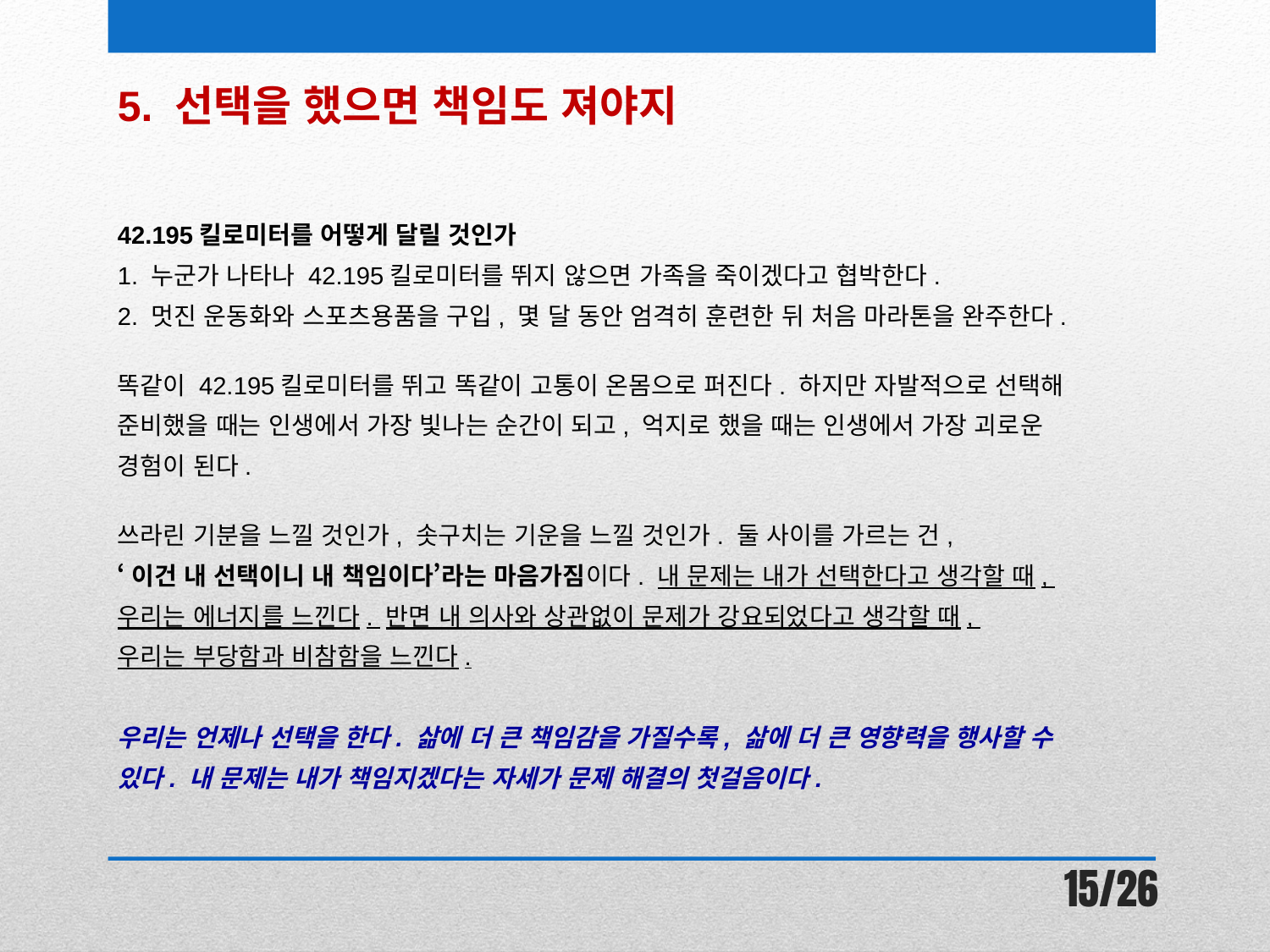

5. 선택을 했으면 책임도 져야지
42.195킬로미터를 어떻게 달릴 것인가
1. 누군가 나타나 42.195킬로미터를 뛰지 않으면 가족을 죽이겠다고 협박한다.
2. 멋진 운동화와 스포츠용품을 구입, 몇 달 동안 엄격히 훈련한 뒤 처음 마라톤을 완주한다.

똑같이 42.195킬로미터를 뛰고 똑같이 고통이 온몸으로 퍼진다. 하지만 자발적으로 선택해
준비했을 때는 인생에서 가장 빛나는 순간이 되고, 억지로 했을 때는 인생에서 가장 괴로운
경험이 된다.

쓰라린 기분을 느낄 것인가, 솟구치는 기운을 느낄 것인가. 둘 사이를 가르는 건,
‘이건 내 선택이니 내 책임이다’라는 마음가짐이다. 내 문제는 내가 선택한다고 생각할 때,
우리는 에너지를 느낀다. 반면 내 의사와 상관없이 문제가 강요되었다고 생각할 때,
우리는 부당함과 비참함을 느낀다.

우리는 언제나 선택을 한다. 삶에 더 큰 책임감을 가질수록, 삶에 더 큰 영향력을 행사할 수
있다. 내 문제는 내가 책임지겠다는 자세가 문제 해결의 첫걸음이다.
15/26